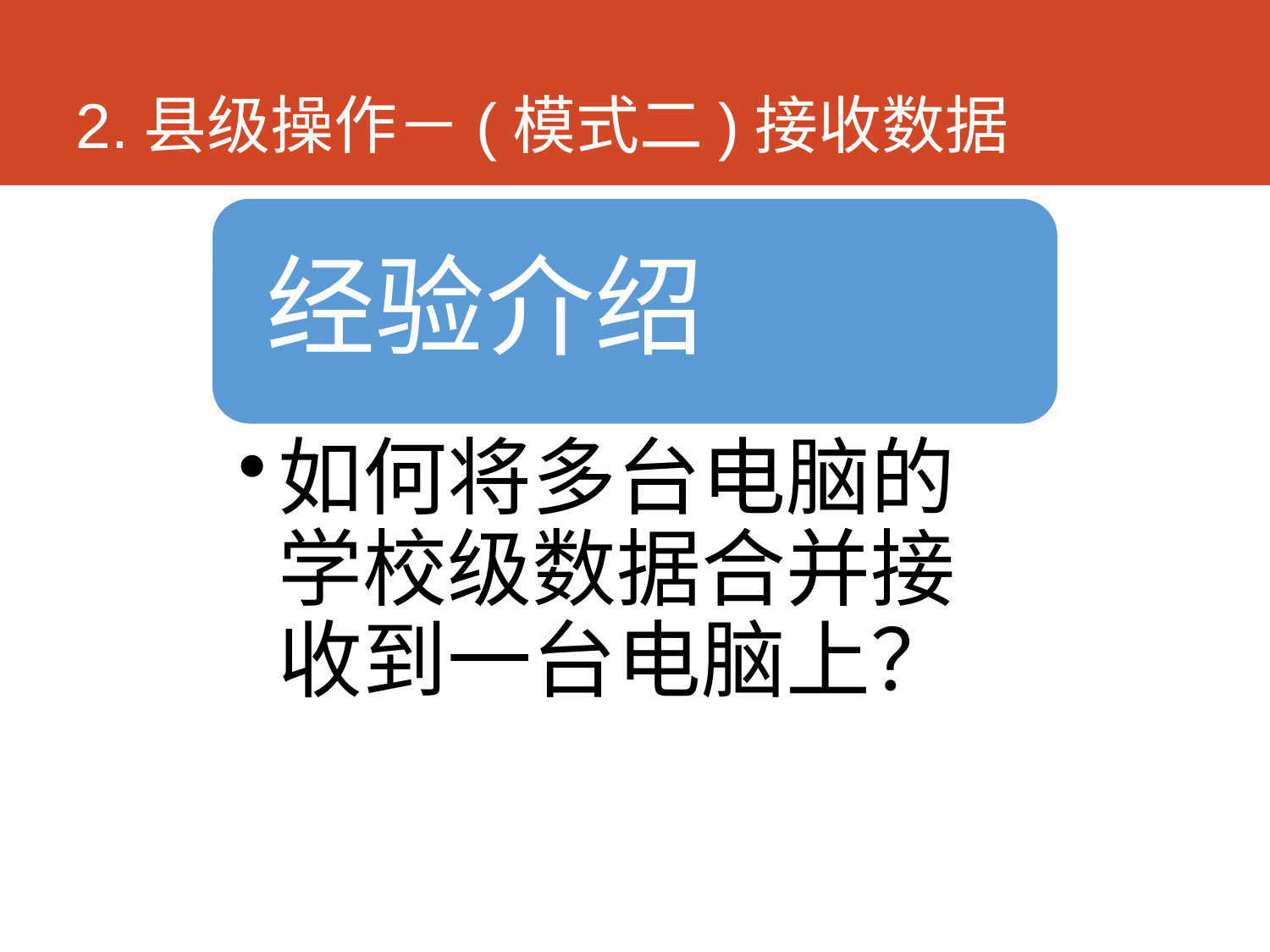

# 2.县级操作－(模式二)接收数据
经验介绍
如何将多台电脑的学校级数据合并接收到一台电脑上？